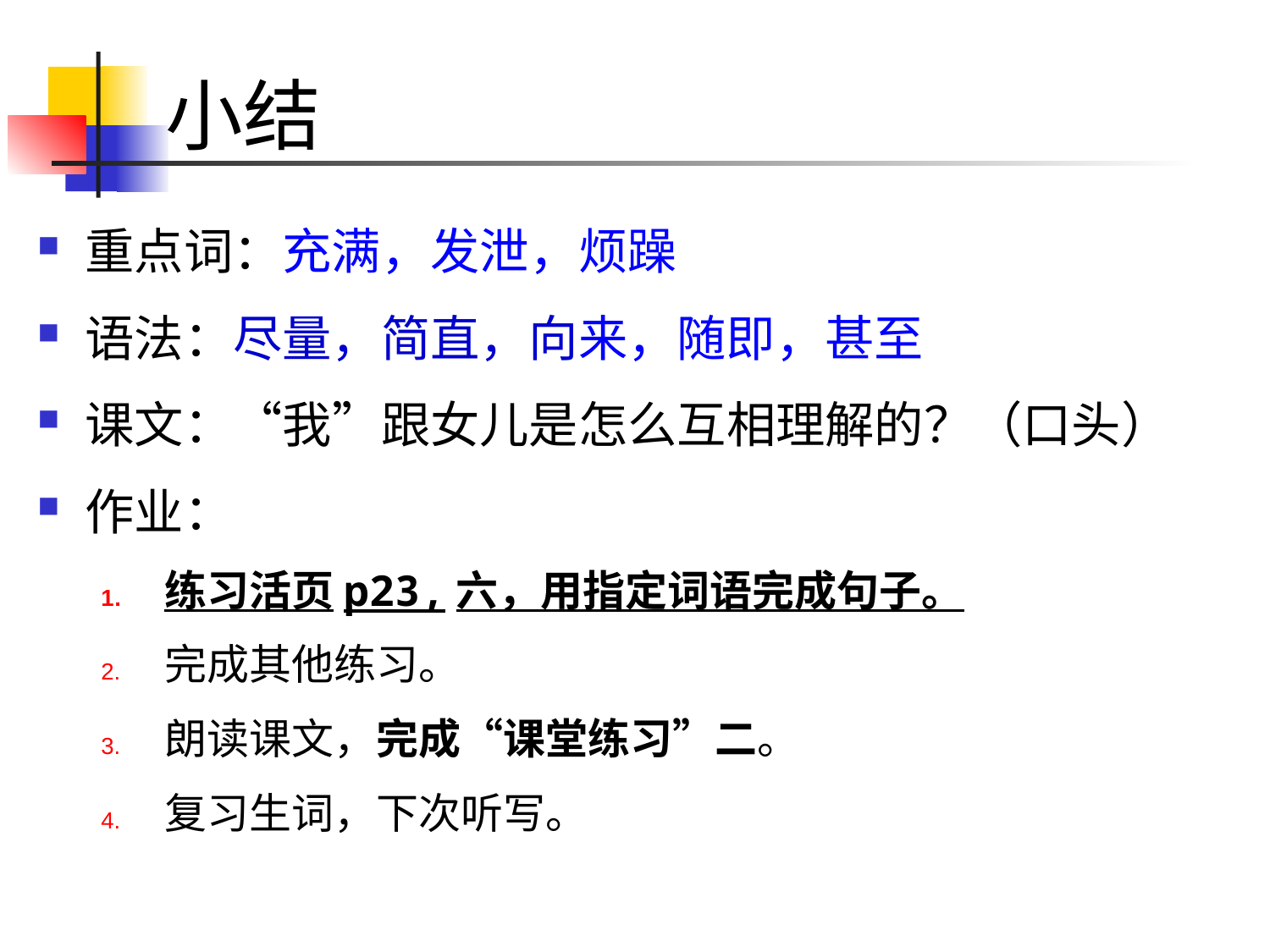

# 小结
重点词：充满，发泄，烦躁
语法：尽量，简直，向来，随即，甚至
课文：“我”跟女儿是怎么互相理解的？（口头）
作业：
练习活页p23,六，用指定词语完成句子。
完成其他练习。
朗读课文，完成“课堂练习”二。
复习生词，下次听写。